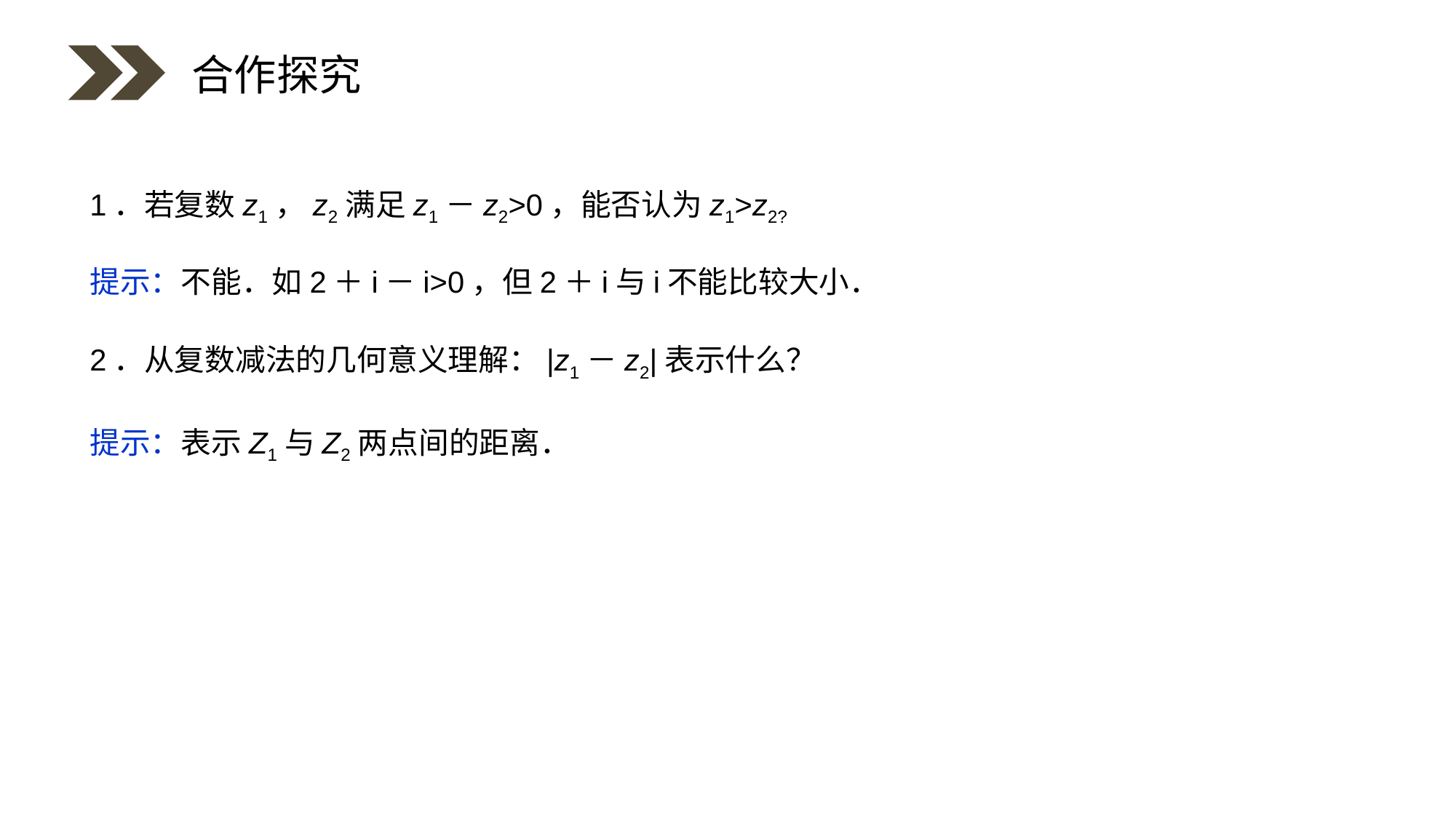

合作探究
1．若复数z1，z2满足z1－z2>0，能否认为z1>z2?
提示：不能．如2＋i－i>0，但2＋i与i不能比较大小．
2．从复数减法的几何意义理解：|z1－z2|表示什么？
提示：表示Z1与Z2两点间的距离．